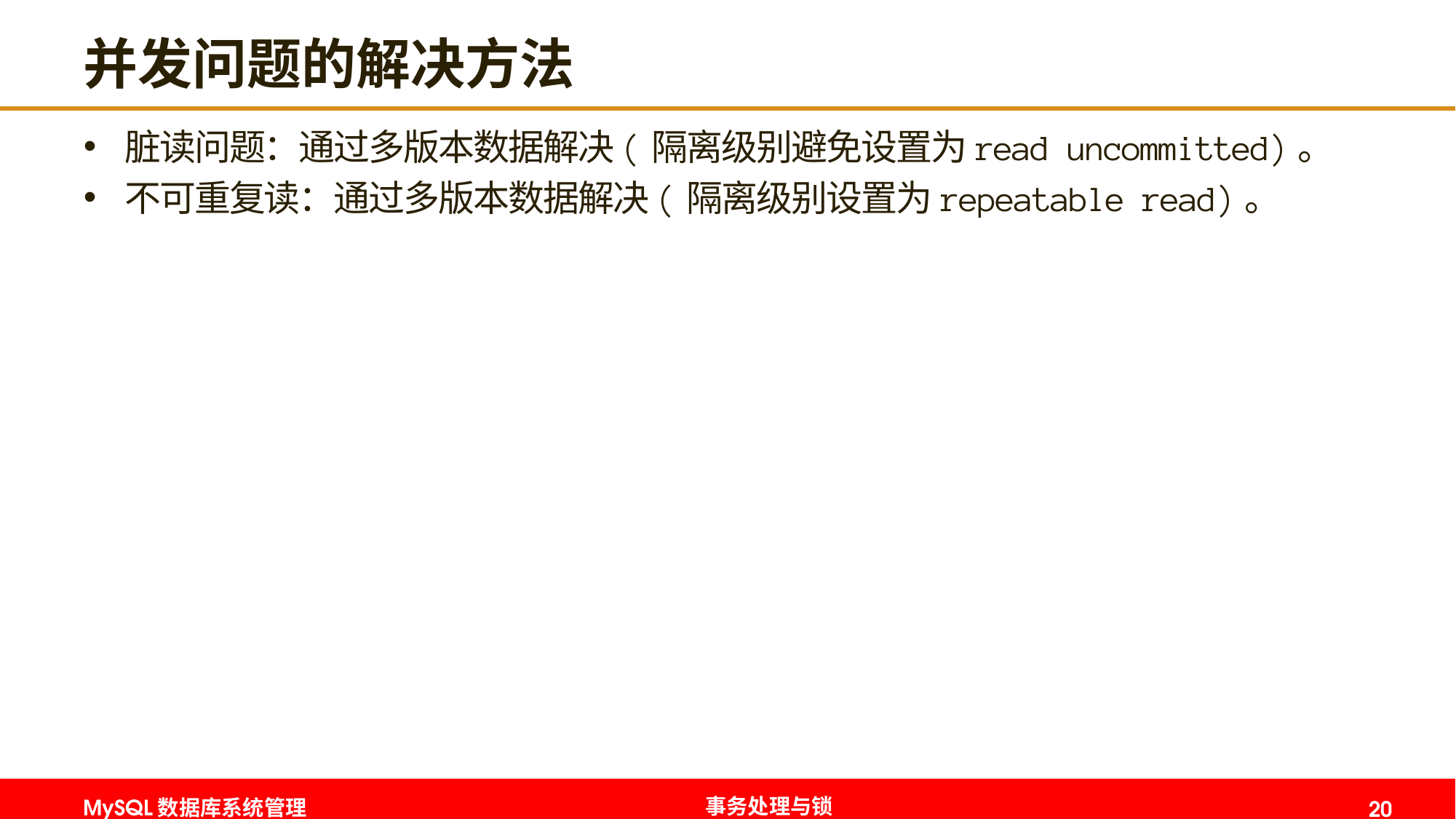

# 并发问题的解决方法
脏读问题：通过多版本数据解决(隔离级别避免设置为read uncommitted)。
不可重复读：通过多版本数据解决(隔离级别设置为repeatable read)。